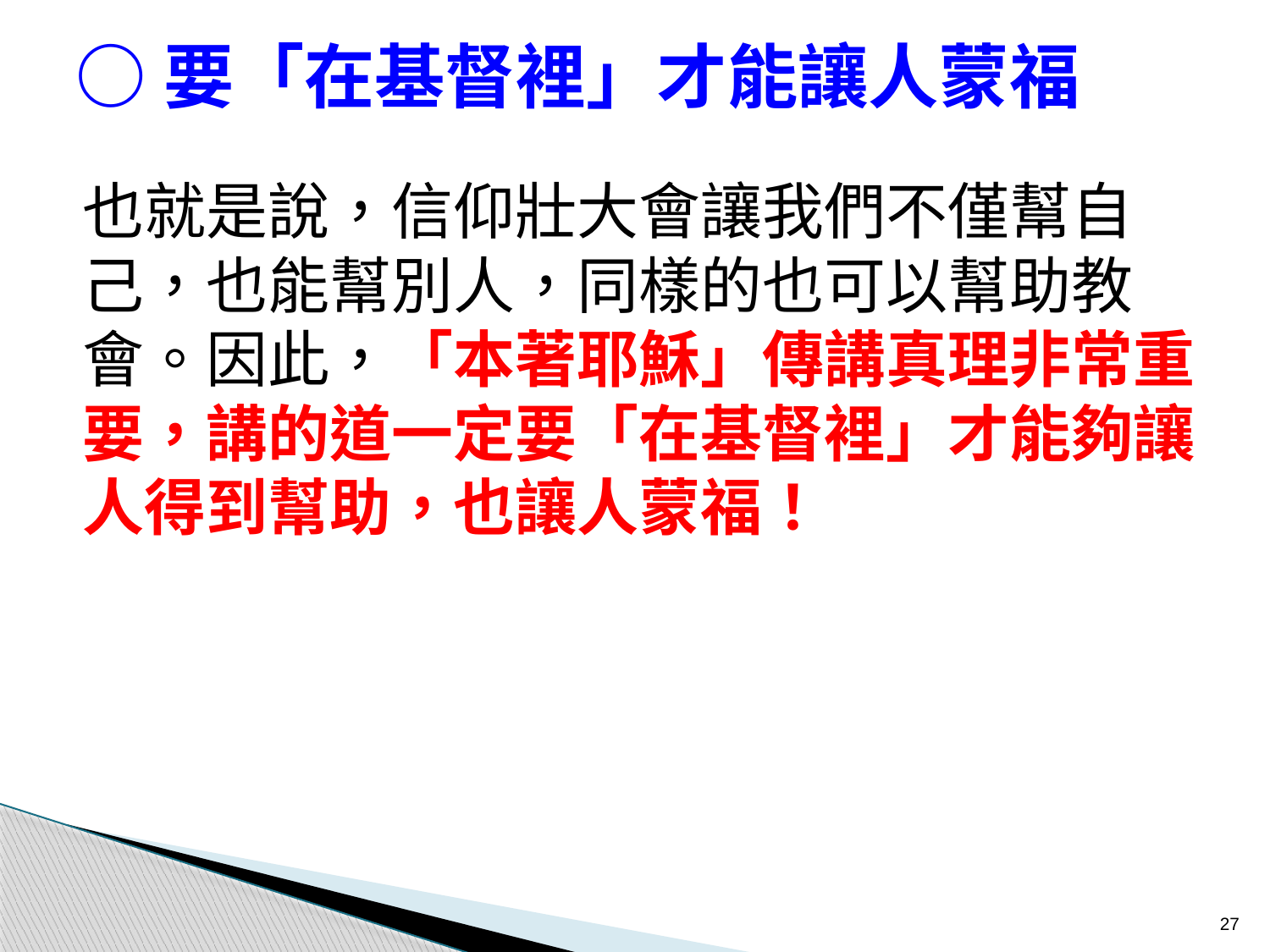

○要「在基督裡」才能讓人蒙福
也就是說，信仰壯大會讓我們不僅幫自己，也能幫別人，同樣的也可以幫助教會。因此，「本著耶穌」傳講真理非常重要，講的道一定要「在基督裡」才能夠讓人得到幫助，也讓人蒙福！
27